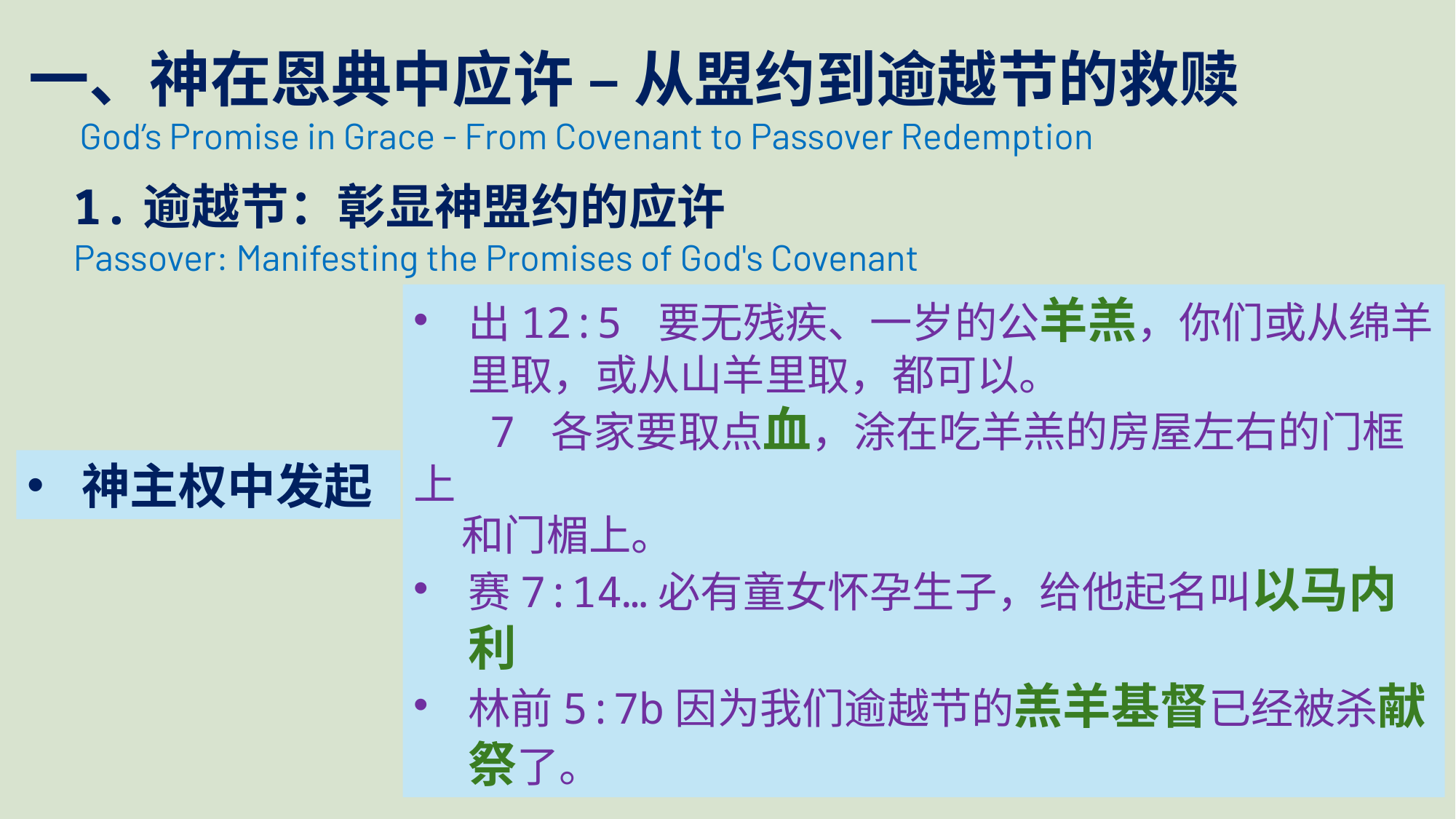

一、神在恩典中应许 – 从盟约到逾越节的救赎
       God’s Promise in Grace - From Covenant to Passover Redemption
1.逾越节：彰显神盟约的应许
Passover: Manifesting the Promises of God's Covenant
出12:5 要无残疾、一岁的公羊羔，你们或从绵羊里取，或从山羊里取，都可以。
   7 各家要取点血，涂在吃羊羔的房屋左右的门框上
    和门楣上。
赛7:14…必有童女怀孕生子，给他起名叫以马内利
林前5:7b因为我们逾越节的羔羊基督已经被杀献祭了。
神主权中发起